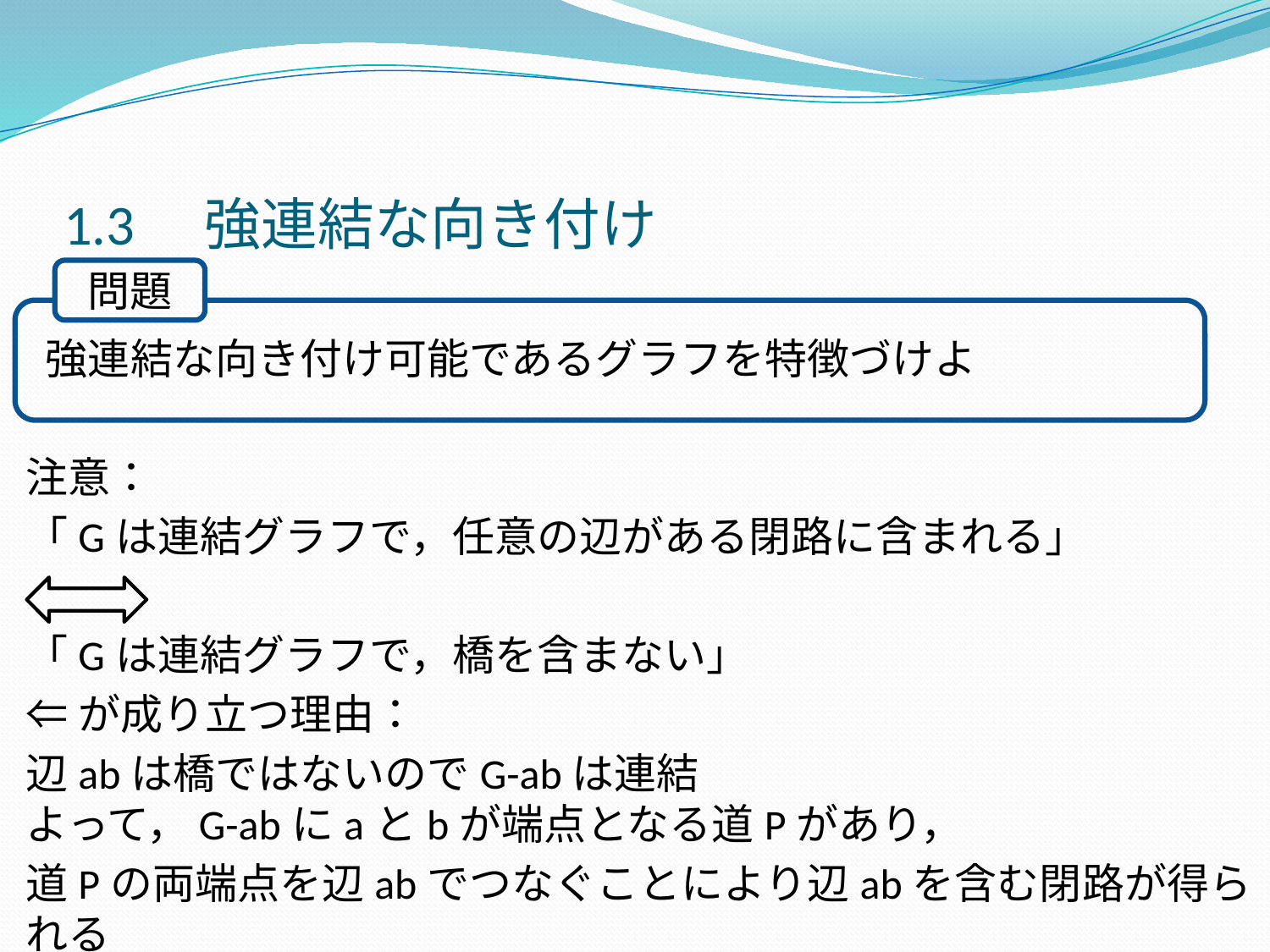

# 1.3　強連結な向き付け
問題

 強連結な向き付け可能であるグラフを特徴づけよ

注意：
「Gは連結グラフで，任意の辺がある閉路に含まれる」

「Gは連結グラフで，橋を含まない」
⇐が成り立つ理由：
辺abは橋ではないのでG-abは連結
よって，G-abにaとbが端点となる道Pがあり，
道Pの両端点を辺abでつなぐことにより辺abを含む閉路が得られる